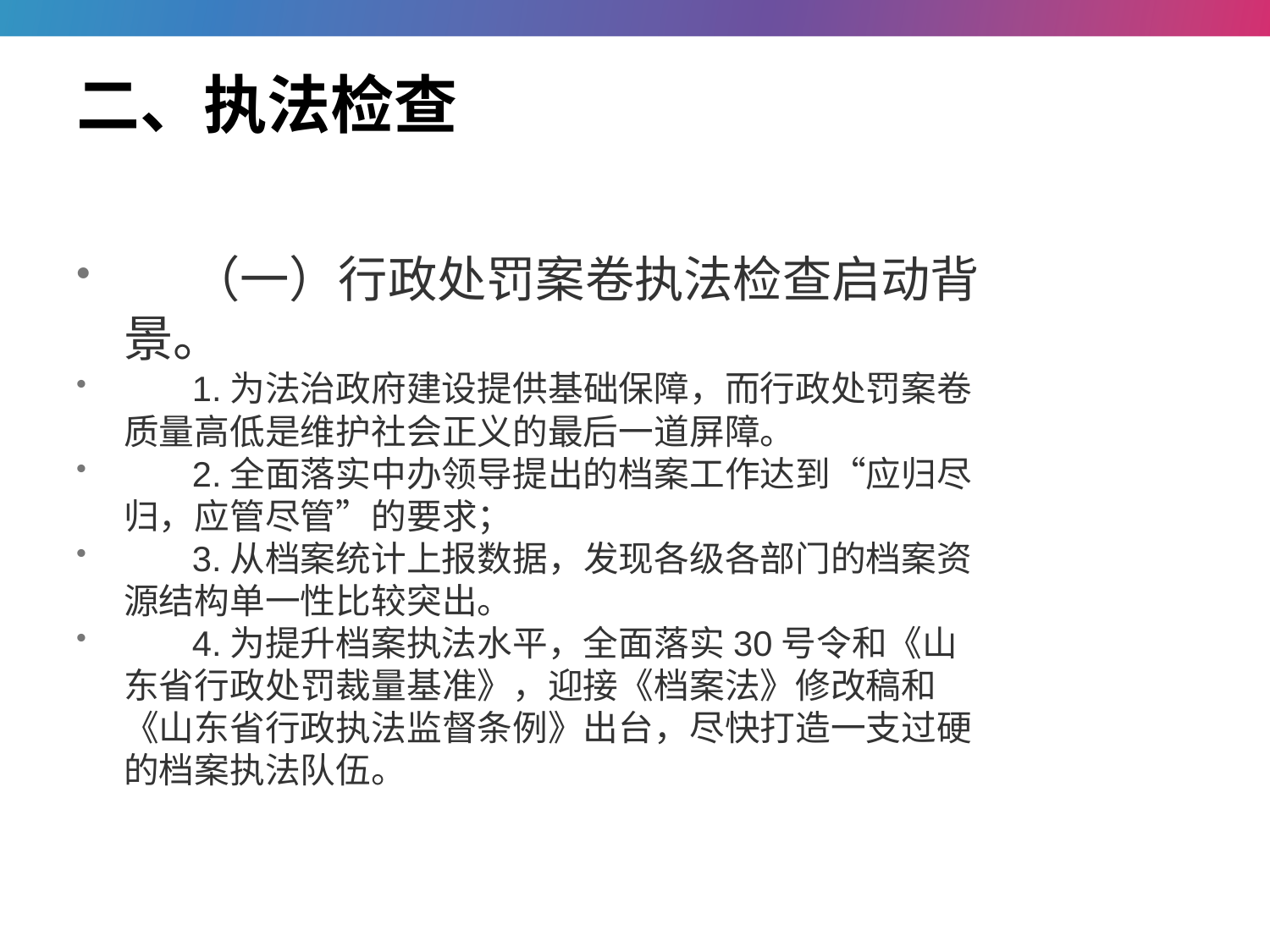

# 二、执法检查
     （一）行政处罚案卷执法检查启动背景。
       1.为法治政府建设提供基础保障，而行政处罚案卷质量高低是维护社会正义的最后一道屏障。
       2.全面落实中办领导提出的档案工作达到“应归尽归，应管尽管”的要求；
       3.从档案统计上报数据，发现各级各部门的档案资源结构单一性比较突出。
       4.为提升档案执法水平，全面落实30号令和《山东省行政处罚裁量基准》，迎接《档案法》修改稿和《山东省行政执法监督条例》出台，尽快打造一支过硬的档案执法队伍。